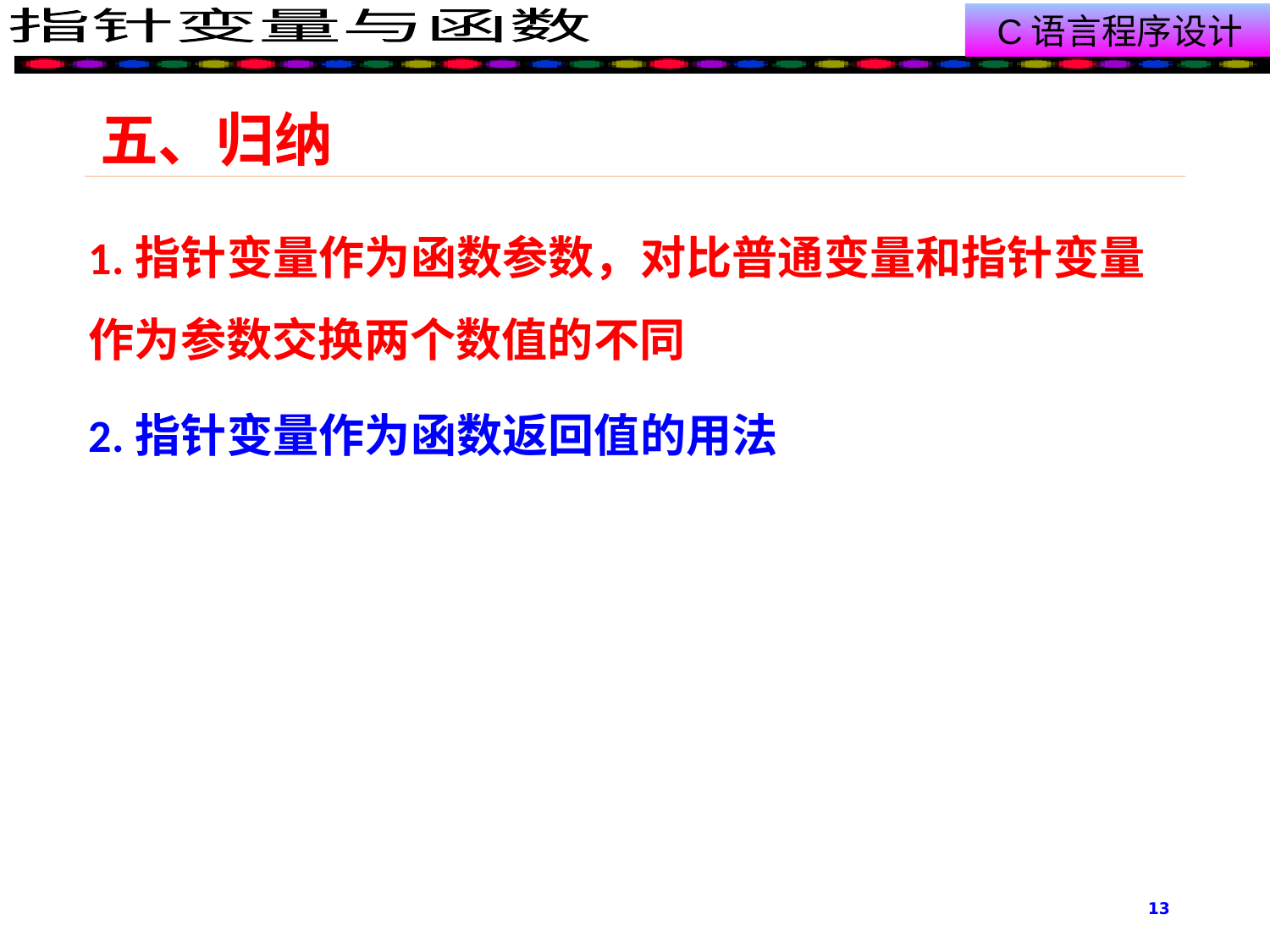

# 五、归纳

1.指针变量作为函数参数，对比普通变量和指针变量作为参数交换两个数值的不同
2.指针变量作为函数返回值的用法

13